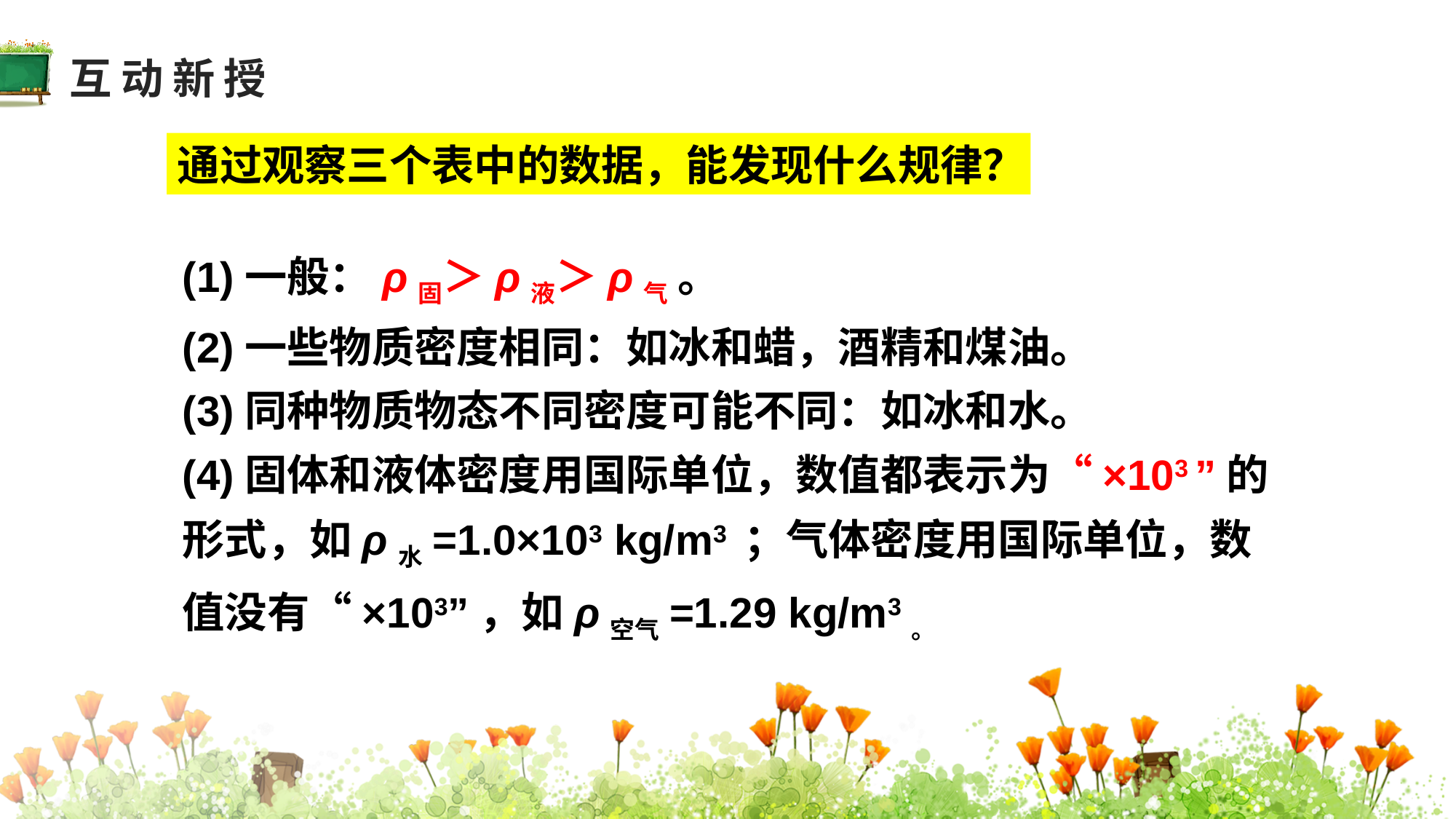

互动新授
通过观察三个表中的数据，能发现什么规律？
(1)一般：ρ固＞ρ液＞ρ气 。
(2)一些物质密度相同：如冰和蜡，酒精和煤油。
(3)同种物质物态不同密度可能不同：如冰和水。
(4)固体和液体密度用国际单位，数值都表示为“×103 ”的形式，如ρ水=1.0×103 kg/m3 ；气体密度用国际单位，数值没有“×103”，如ρ空气=1.29 kg/m3。